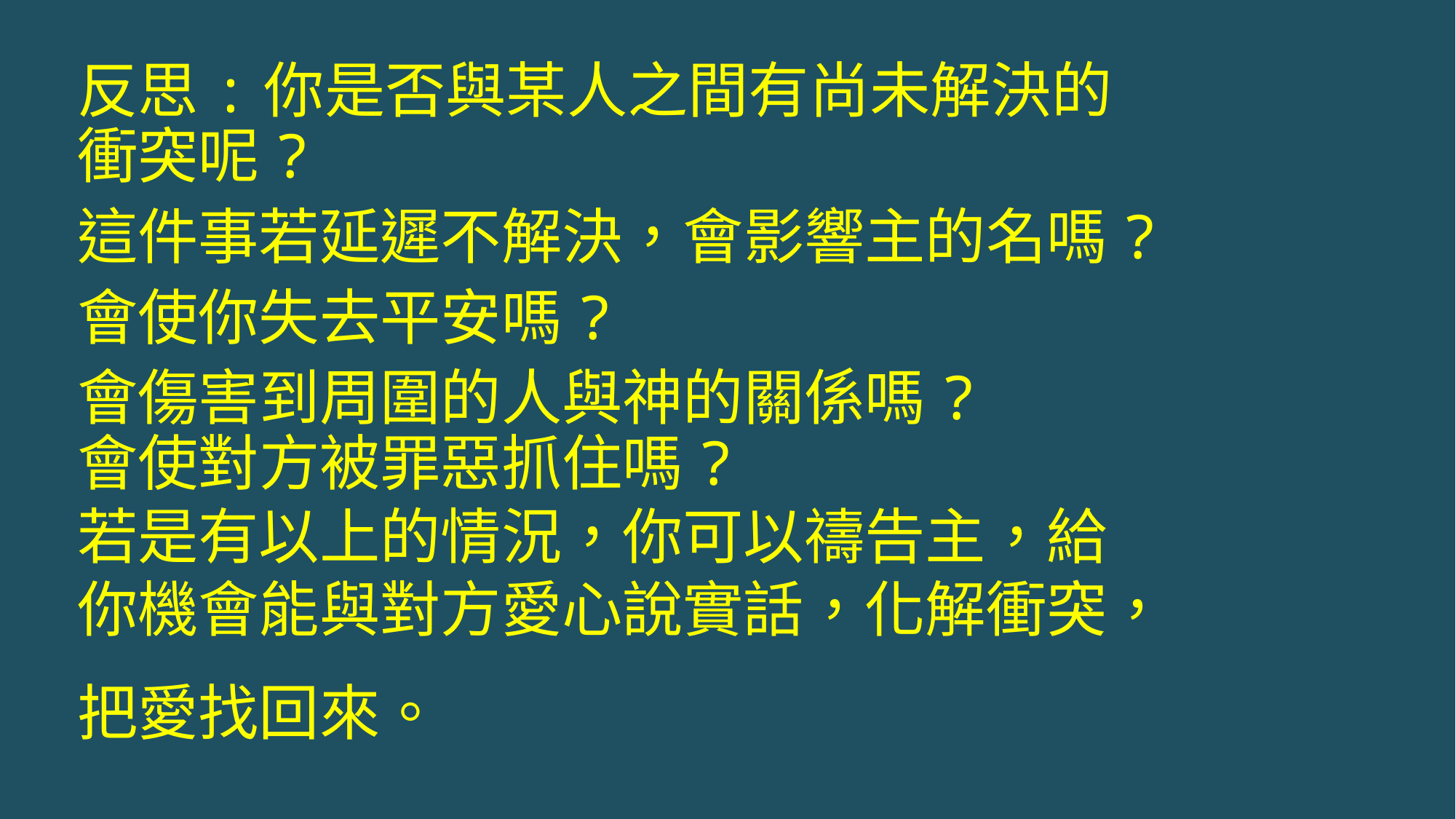

反思:你是否與某人之間有尚未解決的衝突呢?
這件事若延遲不解決，會影響主的名嗎?
會使你失去平安嗎?
會傷害到周圍的人與神的關係嗎?
會使對方被罪惡抓住嗎?
若是有以上的情況，你可以禱告主，給你機會能與對方愛心說實話，化解衝突，把愛找回來。